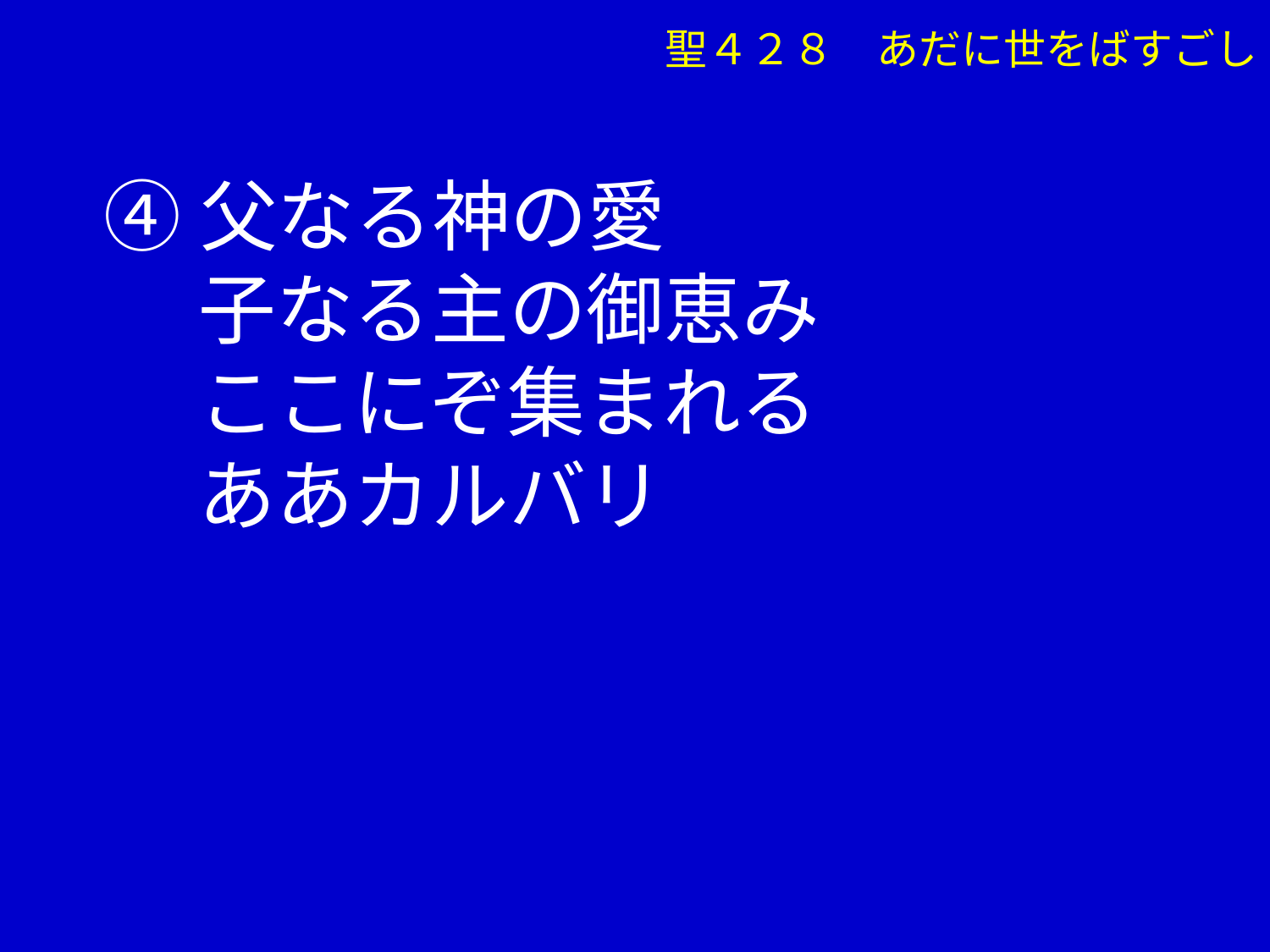

聖４２８　あだに世をばすごし
④父なる神の愛
　 子なる主の御恵み
　 ここにぞ集まれる
　 ああカルバリ